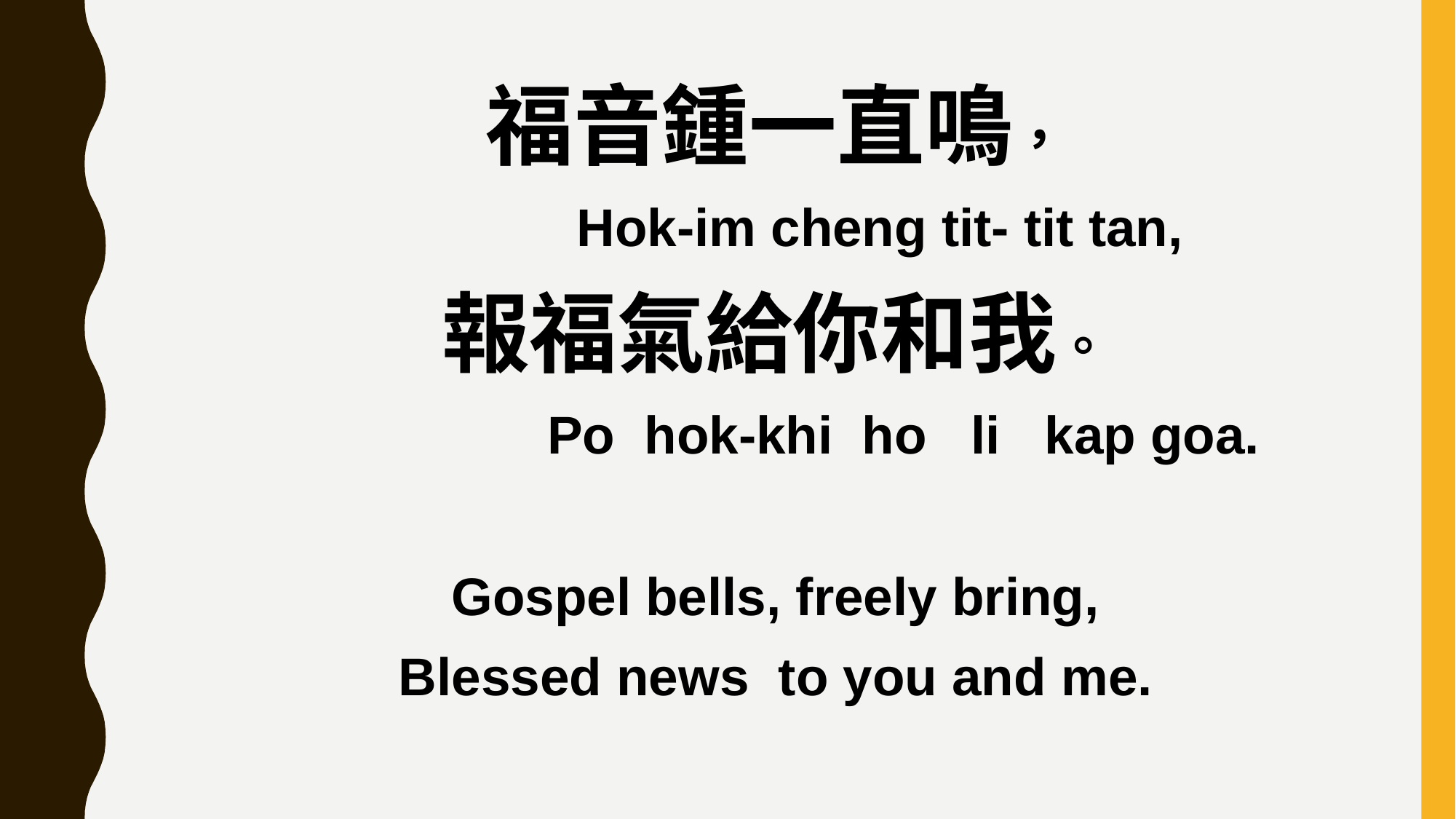

福音鍾一直鳴，
                              Hok-im cheng tit- tit tan,
報福氣給你和我。
                            Po  hok-khi  ho   li   kap goa.

Gospel bells, freely bring,
Blessed news  to you and me.